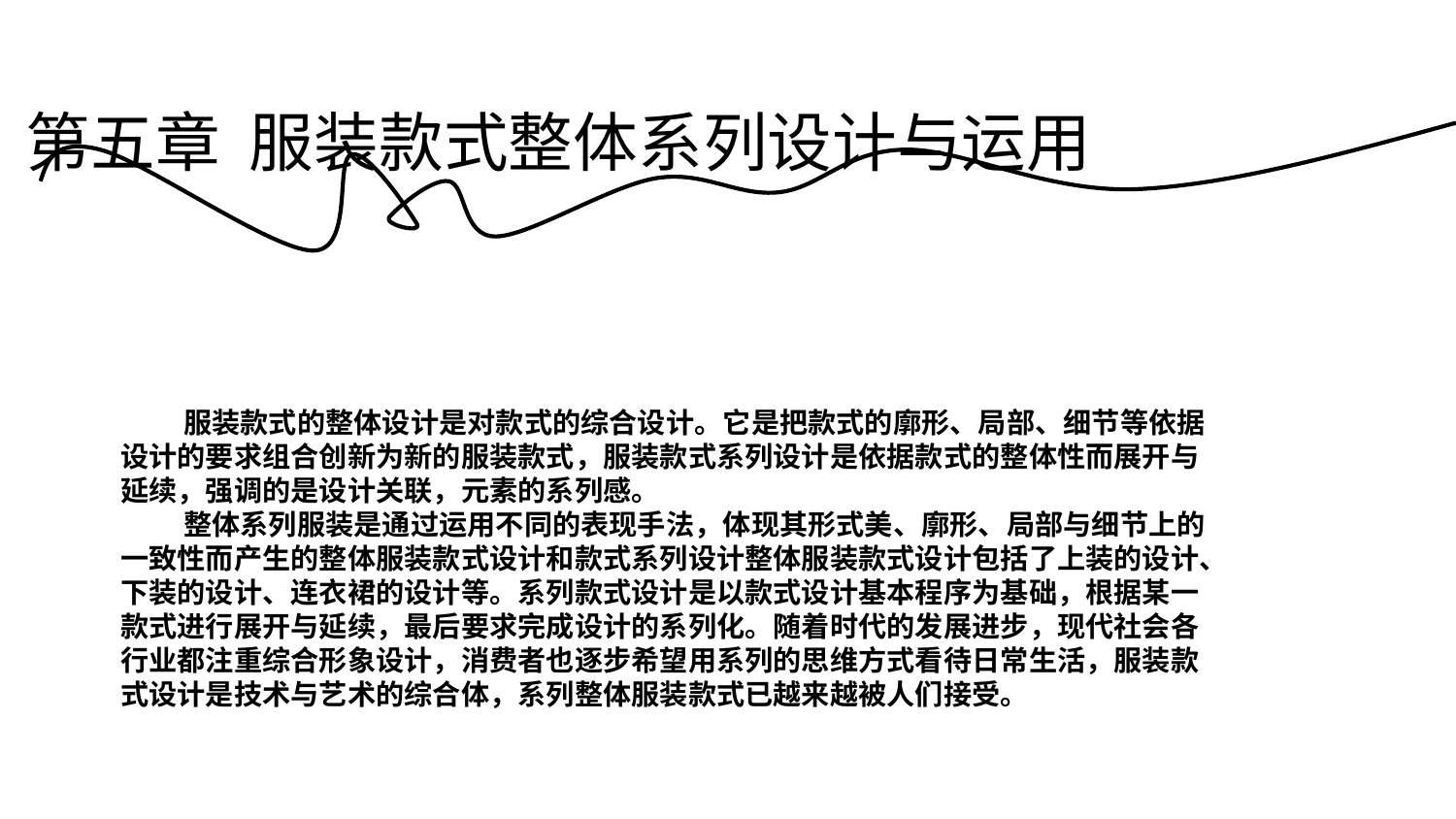

第五章  服装款式整体系列设计与运用

服装款式的整体设计是对款式的综合设计。它是把款式的廓形、局部、细节等依据设计的要求组合创新为新的服装款式，服装款式系列设计是依据款式的整体性而展开与延续，强调的是设计关联，元素的系列感。
整体系列服装是通过运用不同的表现手法，体现其形式美、廓形、局部与细节上的一致性而产生的整体服装款式设计和款式系列设计整体服装款式设计包括了上装的设计、下装的设计、连衣裙的设计等。系列款式设计是以款式设计基本程序为基础，根据某一款式进行展开与延续，最后要求完成设计的系列化。随着时代的发展进步，现代社会各行业都注重综合形象设计，消费者也逐步希望用系列的思维方式看待日常生活，服装款式设计是技术与艺术的综合体，系列整体服装款式已越来越被人们接受。